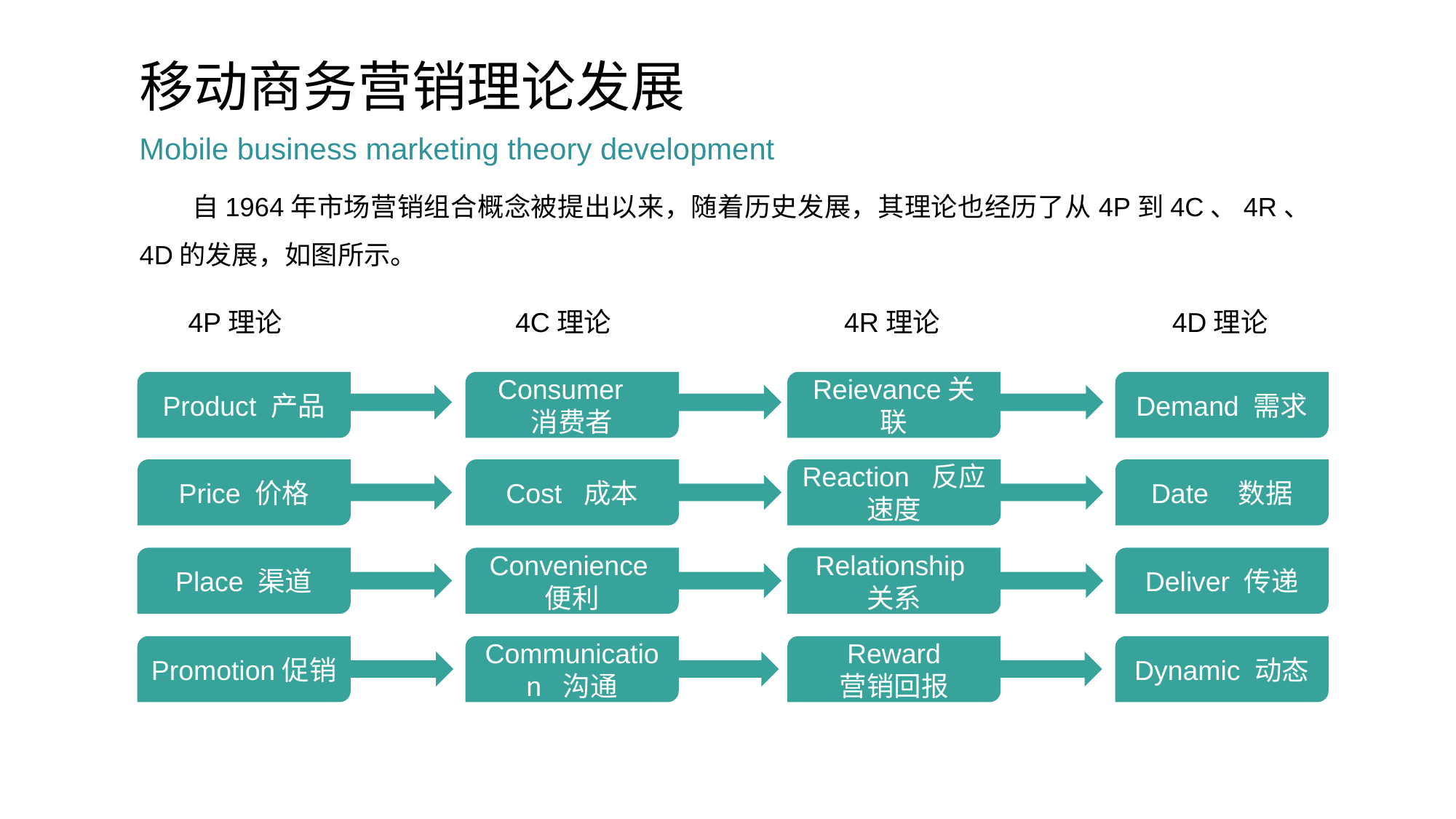

移动商务营销理论发展
Mobile business marketing theory development
自1964年市场营销组合概念被提出以来，随着历史发展，其理论也经历了从4P到4C、4R、4D的发展，如图所示。
4P理论
4C理论
4R理论
4D理论
Product 产品

Price 价格

Place 渠道

Promotion促销

Consumer
消费者

Cost  成本

Convenience便利

Communication  沟通

Reievance关联

Reaction  反应速度

Relationship
关系

Reward
营销回报

Demand 需求
Date   数据
Deliver 传递
Dynamic 动态